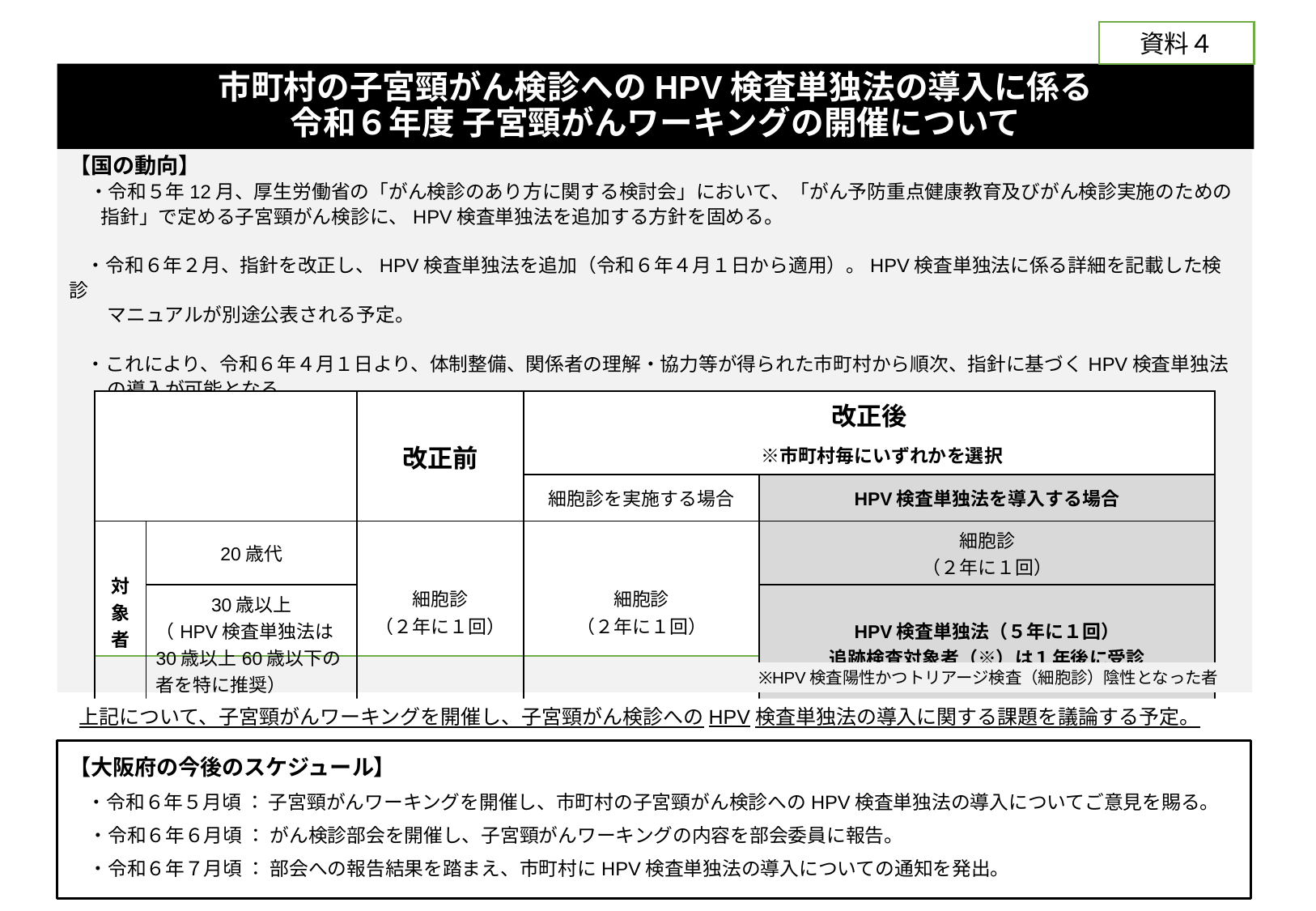

資料４
# 市町村の子宮頸がん検診へのHPV検査単独法の導入に係る 令和６年度 子宮頸がんワーキングの開催について

【国の動向】
   ・令和５年12月、厚生労働省の「がん検診のあり方に関する検討会」において、「がん予防重点健康教育及びがん検診実施のための
　   指針」で定める子宮頸がん検診に、HPV検査単独法を追加する方針を固める。

   ・令和６年２月、指針を改正し、HPV検査単独法を追加（令和６年４月１日から適用）。HPV検査単独法に係る詳細を記載した検診
　　マニュアルが別途公表される予定。

   ・これにより、令和６年４月１日より、体制整備、関係者の理解・協力等が得られた市町村から順次、指針に基づくHPV検査単独法
　　の導入が可能となる。

|  |  | 改正前 | 改正後 　※市町村毎にいずれかを選択 |  |
| --- | --- | --- | --- | --- |
|  |  |  | 細胞診を実施する場合 | HPV検査単独法を導入する場合 |
| 対 象 者 | 20歳代 | 細胞診 （２年に１回） | 細胞診 （２年に１回） | 細胞診 （２年に１回） |
|  | 30歳以上 （HPV検査単独法は 30歳以上60歳以下の者を特に推奨） |  |  | HPV検査単独法（５年に１回） 追跡検査対象者（※）は１年後に受診 |
※HPV検査陽性かつトリアージ検査（細胞診）陰性となった者
上記について、子宮頸がんワーキングを開催し、子宮頸がん検診へのHPV検査単独法の導入に関する課題を議論する予定。
【大阪府の今後のスケジュール】
   ・令和６年５月頃 ： 子宮頸がんワーキングを開催し、市町村の子宮頸がん検診へのHPV検査単独法の導入についてご意見を賜る。
　・令和６年６月頃 ： がん検診部会を開催し、子宮頸がんワーキングの内容を部会委員に報告。
　・令和６年７月頃 ： 部会への報告結果を踏まえ、市町村にHPV検査単独法の導入についての通知を発出。